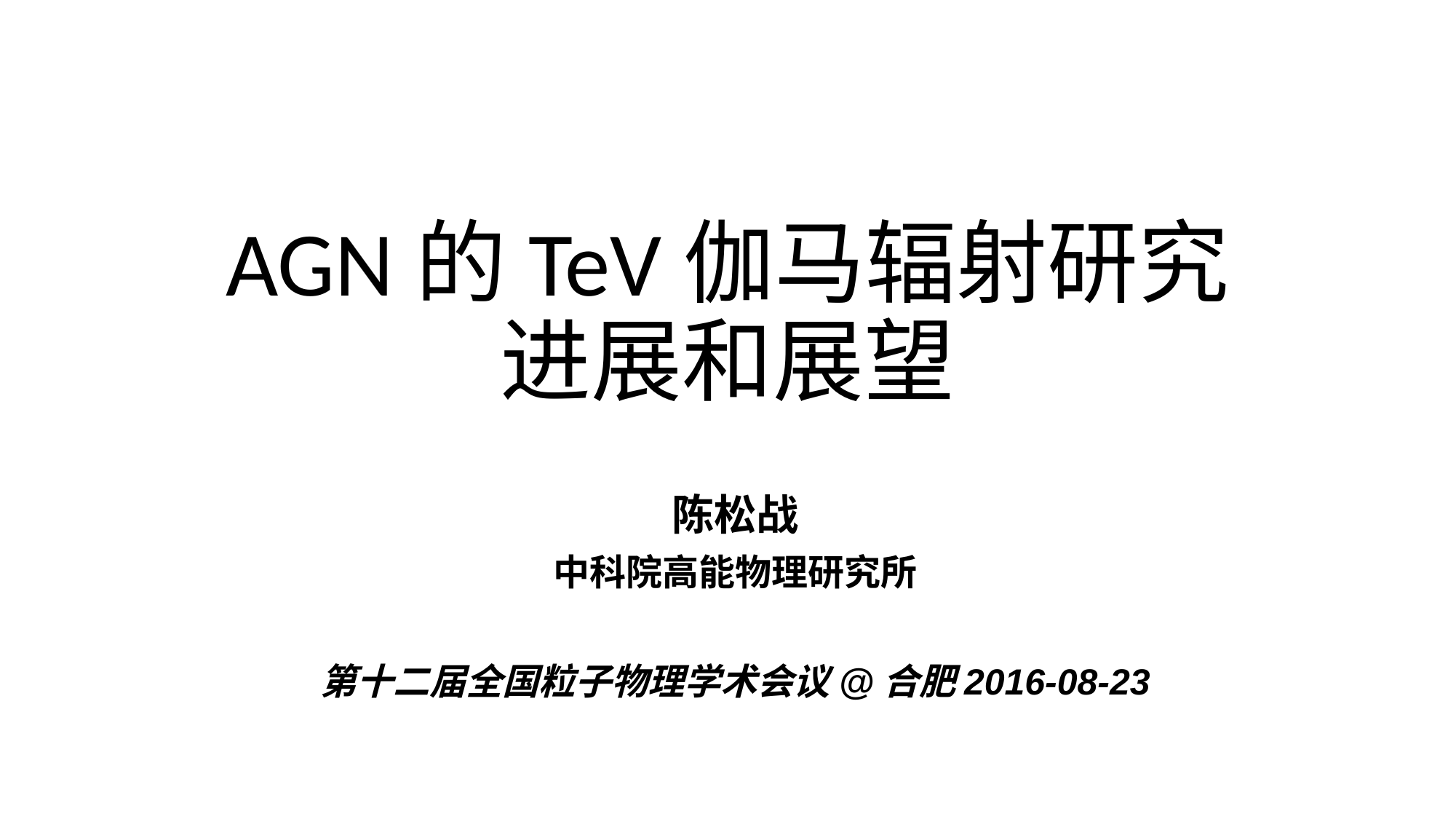

# AGN的TeV伽马辐射研究进展和展望
陈松战
中科院高能物理研究所

第十二届全国粒子物理学术会议@合肥2016-08-23